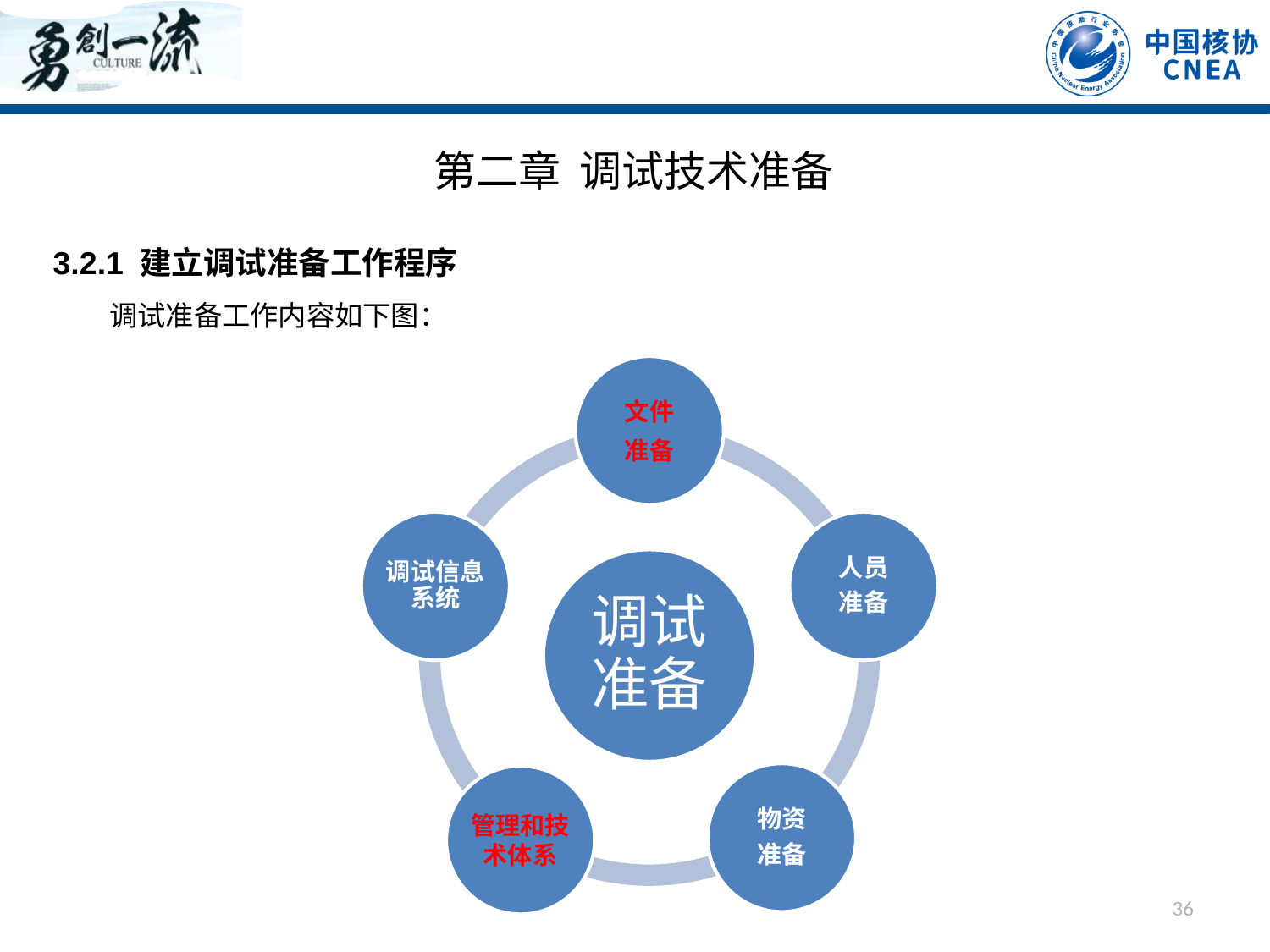

第二章  调试技术准备
3.2.1 建立调试准备工作程序
调试准备工作内容如下图：
调试准备
文件
准备
人员
准备
物资
准备
管理和技术体系
调试信息系统
36